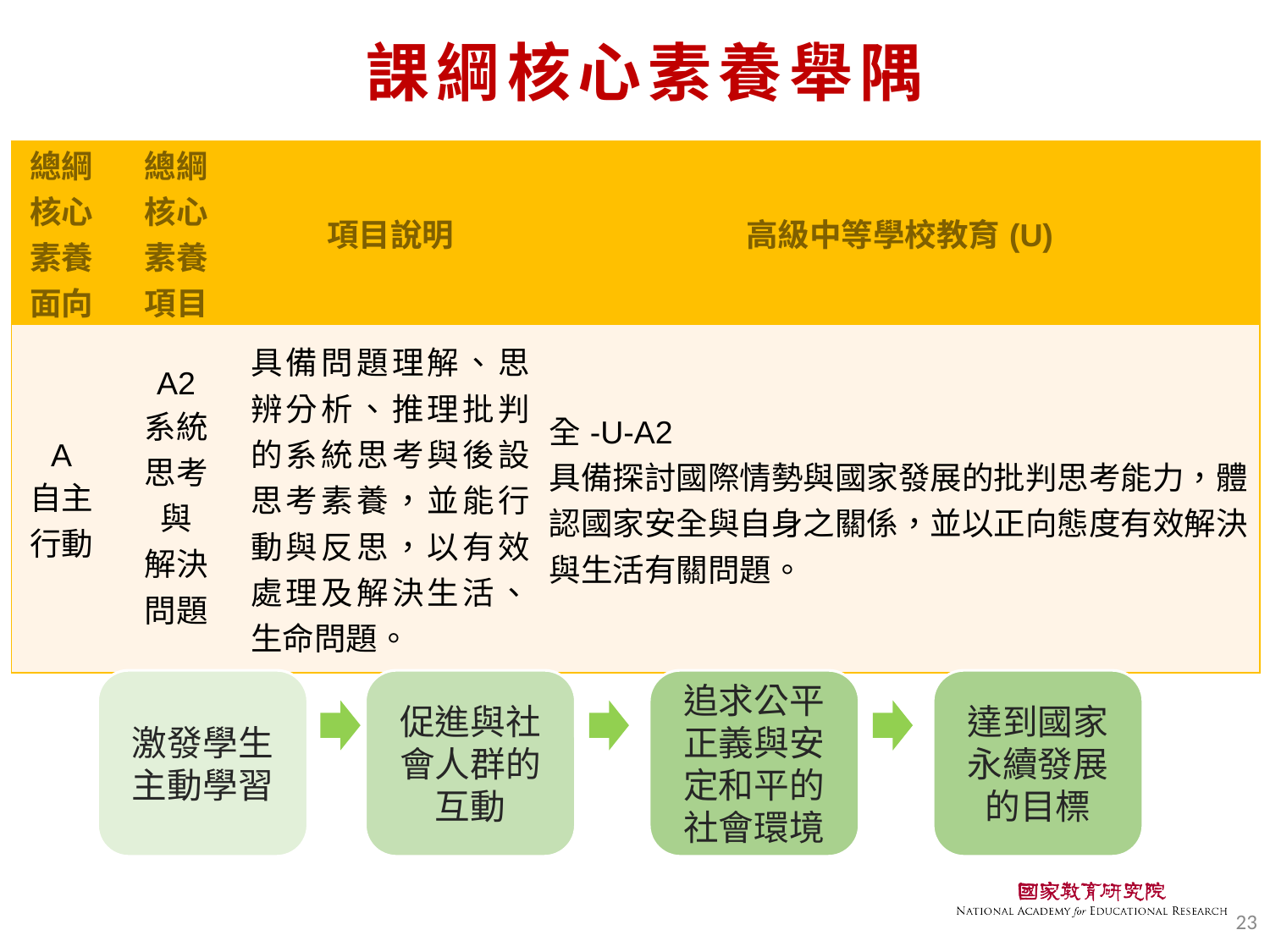

# 課綱核心素養舉隅
| 總綱核心素養面向 | 總綱 核心 素養 項目 | 項目說明 | 高級中等學校教育(U) |
| --- | --- | --- | --- |
| A 自主行動 | A2 系統 思考 與 解決 問題 | 具備問題理解、思辨分析、推理批判的系統思考與後設思考素養，並能行動與反思，以有效處理及解決生活、生命問題。 | 全-U-A2 具備探討國際情勢與國家發展的批判思考能力，體認國家安全與自身之關係，並以正向態度有效解決與生活有關問題。 |
激發學生主動學習
促進與社會人群的互動
追求公平正義與安定和平的社會環境
達到國家永續發展
的目標

23